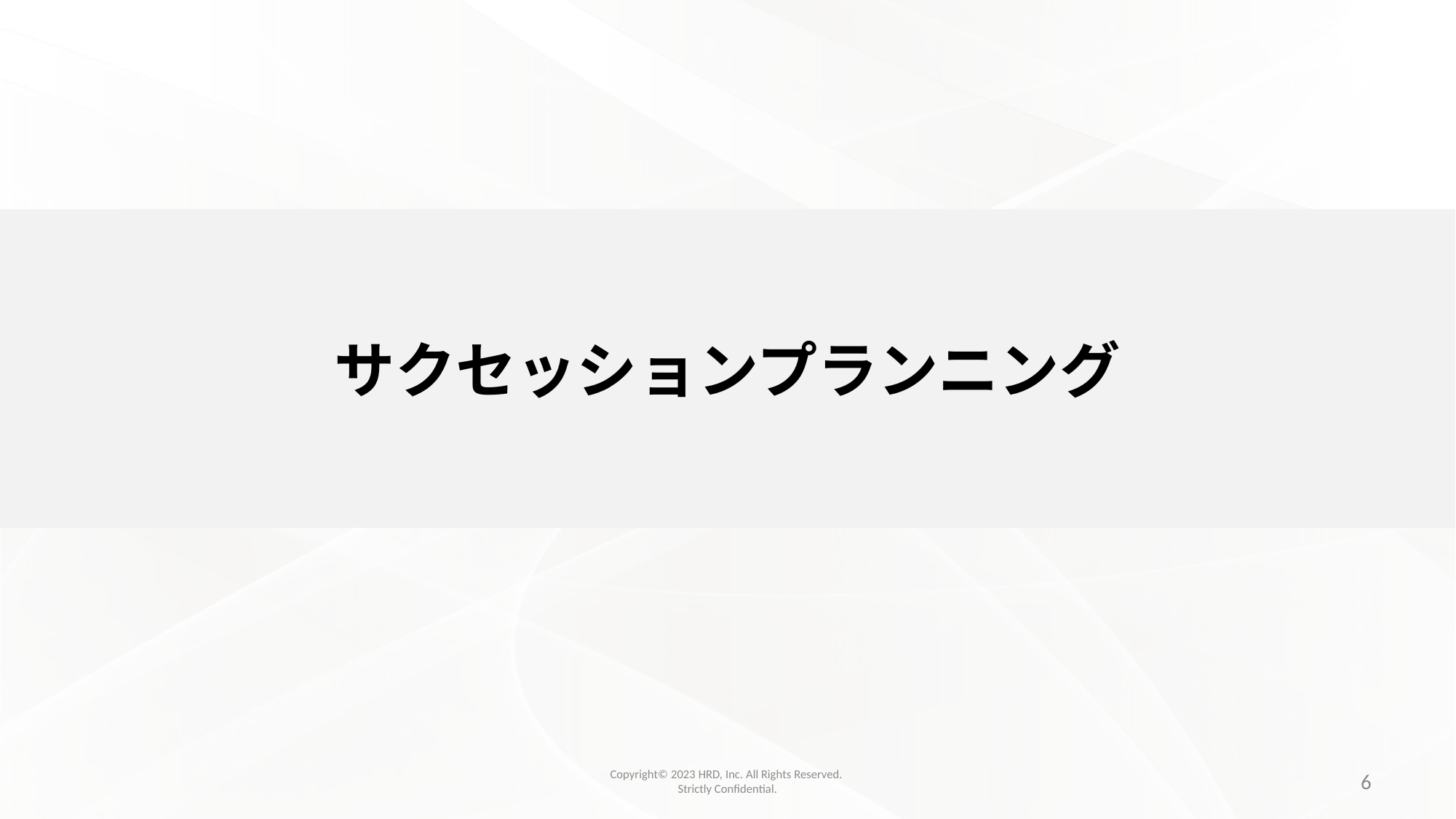

サクセッションプランニング
Copyright©️ 2023 HRD, Inc. All Rights Reserved.
Strictly Confidential.
6